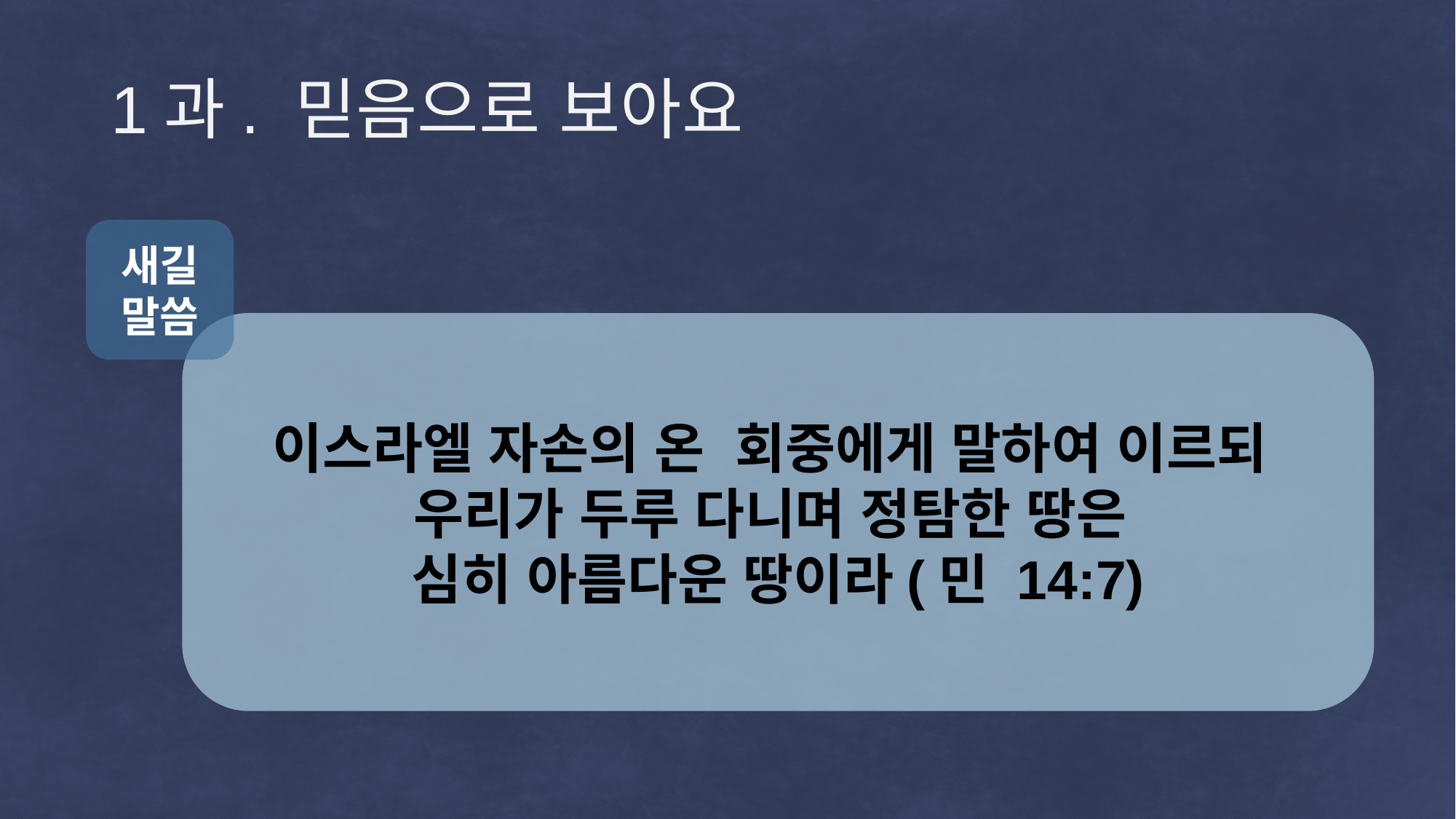

# 1과. 믿음으로 보아요
새길
말씀
이스라엘 자손의 온  회중에게 말하여 이르되
우리가 두루 다니며 정탐한 땅은
심히 아름다운 땅이라(민 14:7)